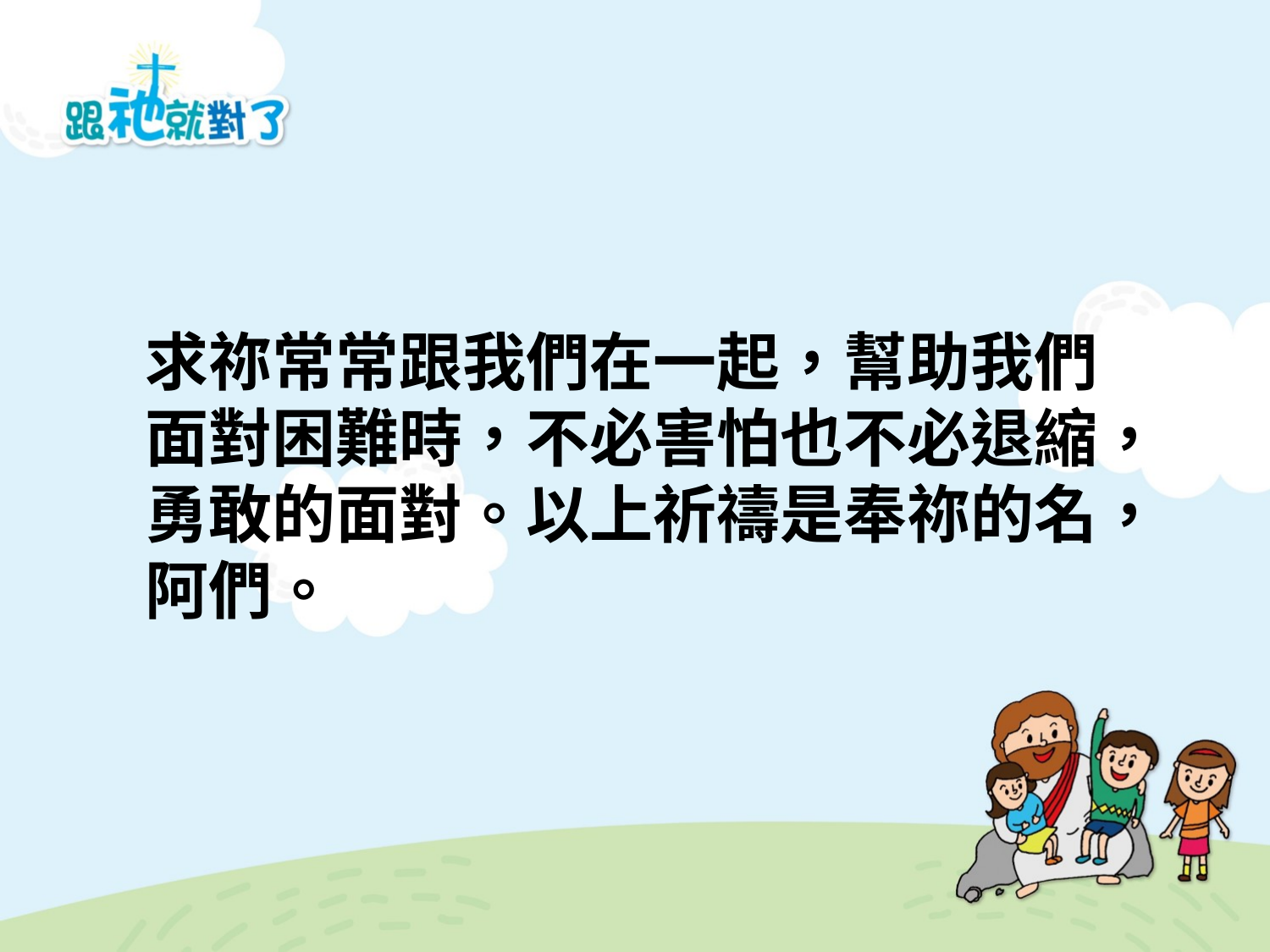

求祢常常跟我們在一起，幫助我們面對困難時，不必害怕也不必退縮，勇敢的面對。以上祈禱是奉祢的名，阿們。